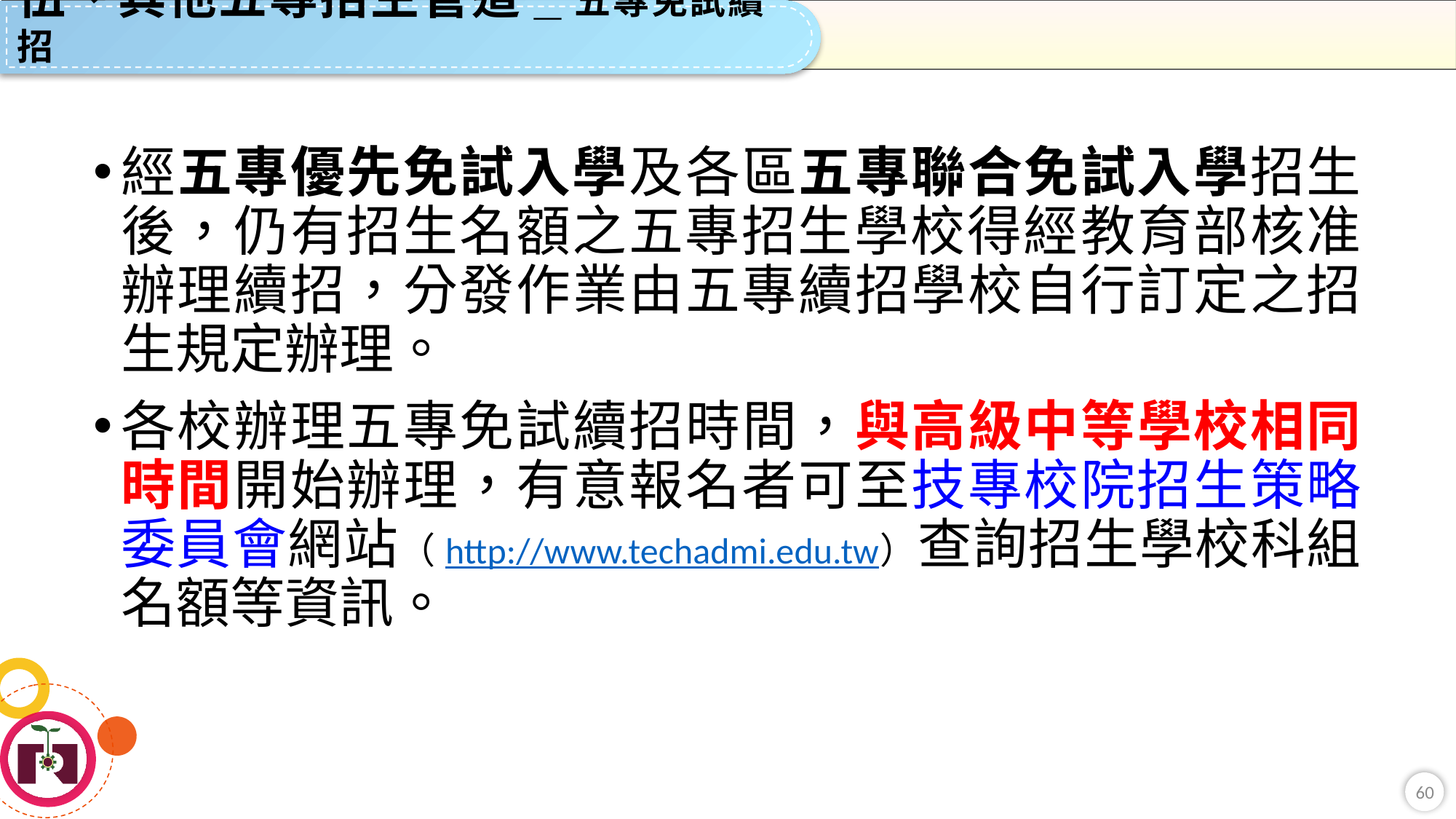

伍、其他五專招生管道_五專免試續招

經五專優先免試入學及各區五專聯合免試入學招生後，仍有招生名額之五專招生學校得經教育部核准辦理續招，分發作業由五專續招學校自行訂定之招生規定辦理。
各校辦理五專免試續招時間，與高級中等學校相同時間開始辦理，有意報名者可至技專校院招生策略委員會網站（http://www.techadmi.edu.tw）查詢招生學校科組名額等資訊。